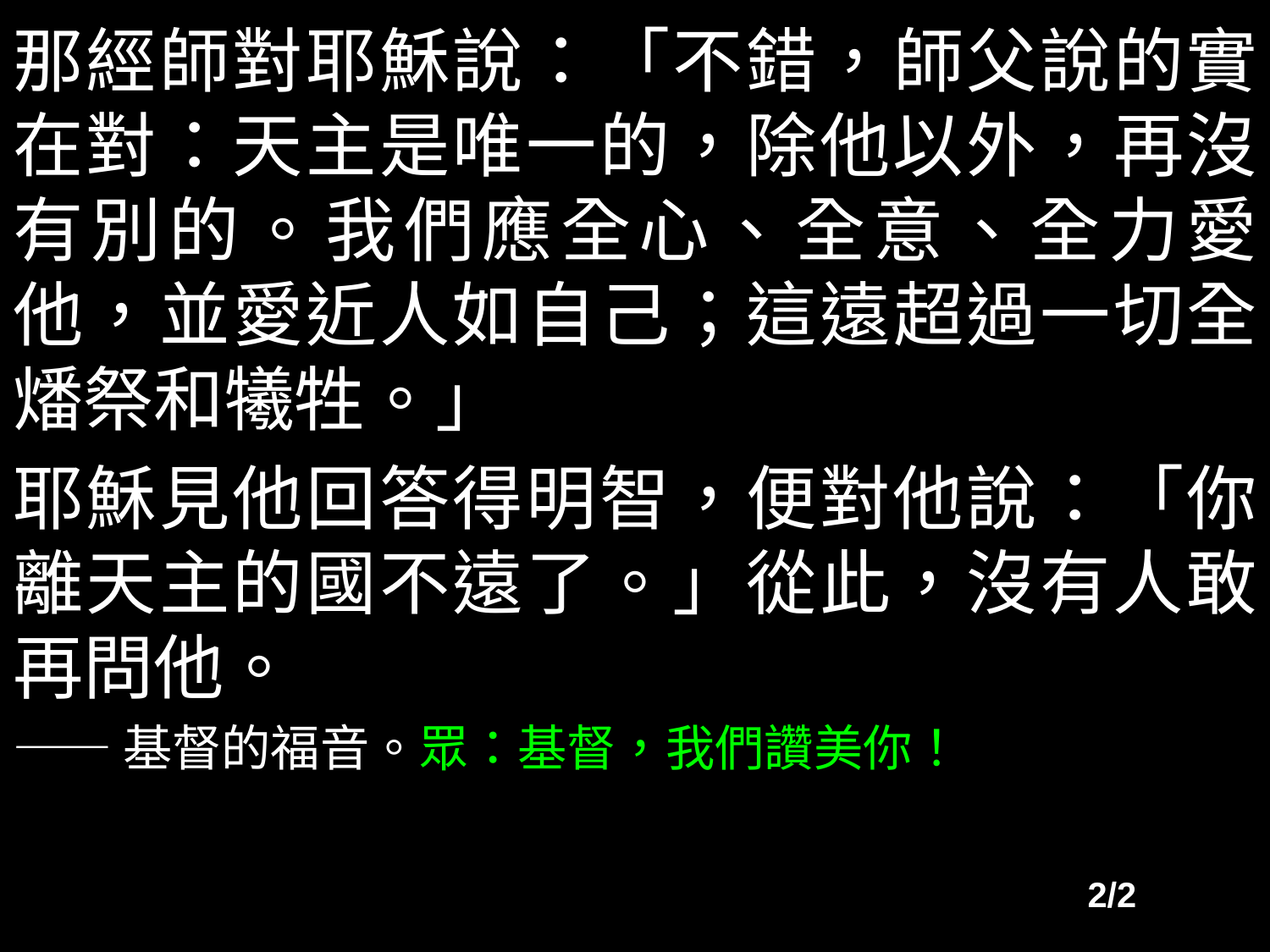

那經師對耶穌說：「不錯，師父說的實在對：天主是唯一的，除他以外，再沒有別的。我們應全心、全意、全力愛他，並愛近人如自己；這遠超過一切全燔祭和犧牲。」
耶穌見他回答得明智，便對他說：「你離天主的國不遠了。」從此，沒有人敢再問他。
——基督的福音。眾：基督，我們讚美你！

2/2